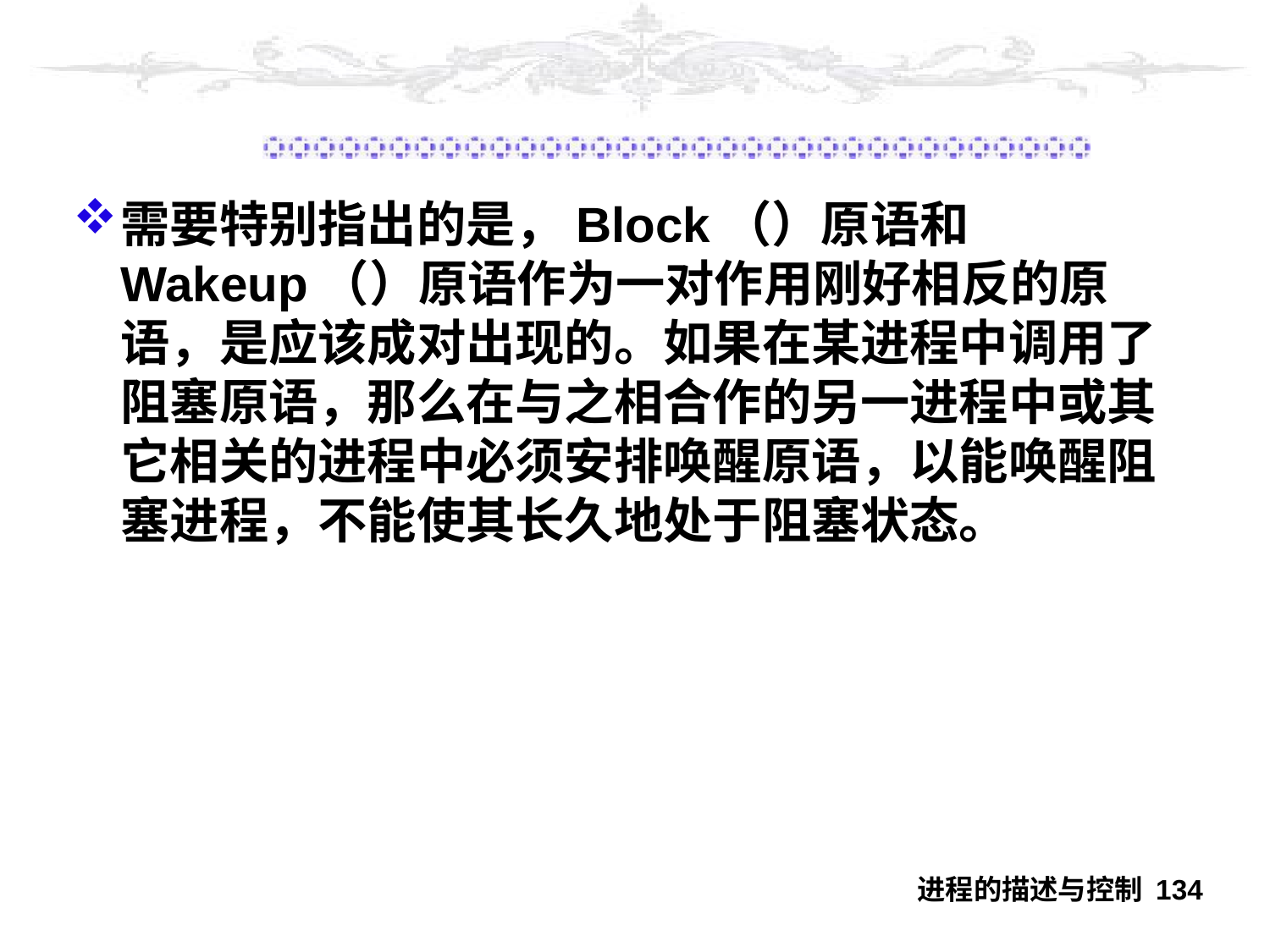

#
需要特别指出的是，Block（）原语和 Wakeup（）原语作为一对作用刚好相反的原语，是应该成对出现的。如果在某进程中调用了阻塞原语，那么在与之相合作的另一进程中或其它相关的进程中必须安排唤醒原语，以能唤醒阻塞进程，不能使其长久地处于阻塞状态。